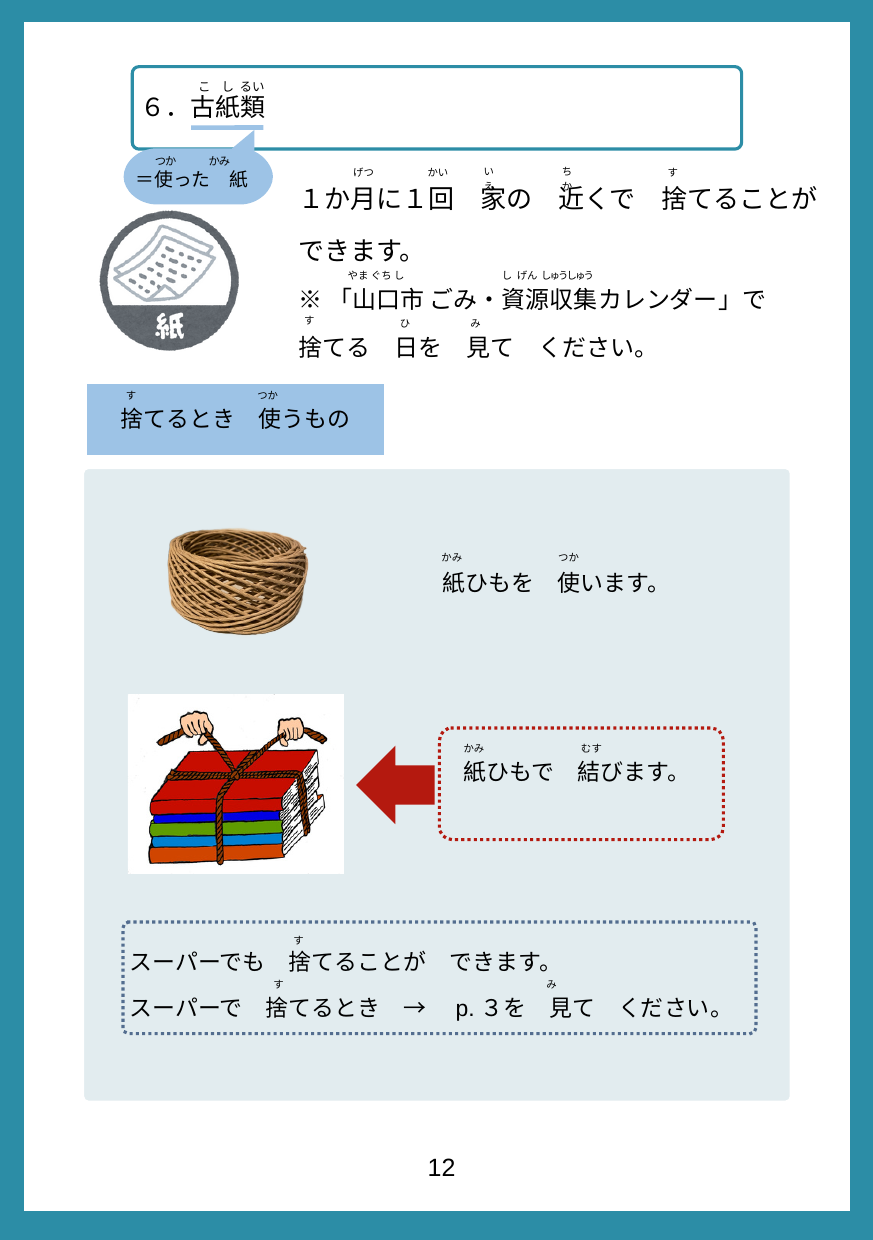

６．古紙類
　こ    し  るい

  つか                　 かみ
１か月に１回　家の　近くで　捨てることが　できます。
※「山口市 ごみ・資源収集カレンダー」で
捨てる　日を　見て　ください。
＝使った　紙
げつ
かい
いえ
ちか
す

やま ぐち し

し  げん
しゅうしゅう
す
ひ
み

捨てるとき　使うもの
す
つか

紙ひもを　使います。

かみ
つか

紙ひもで　結びます。
かみ　　　　　　　　　 むす

スーパーでも　捨てることが　できます。
スーパーで　捨てるとき　→　p.３を　見て　ください。
す
す
み
12